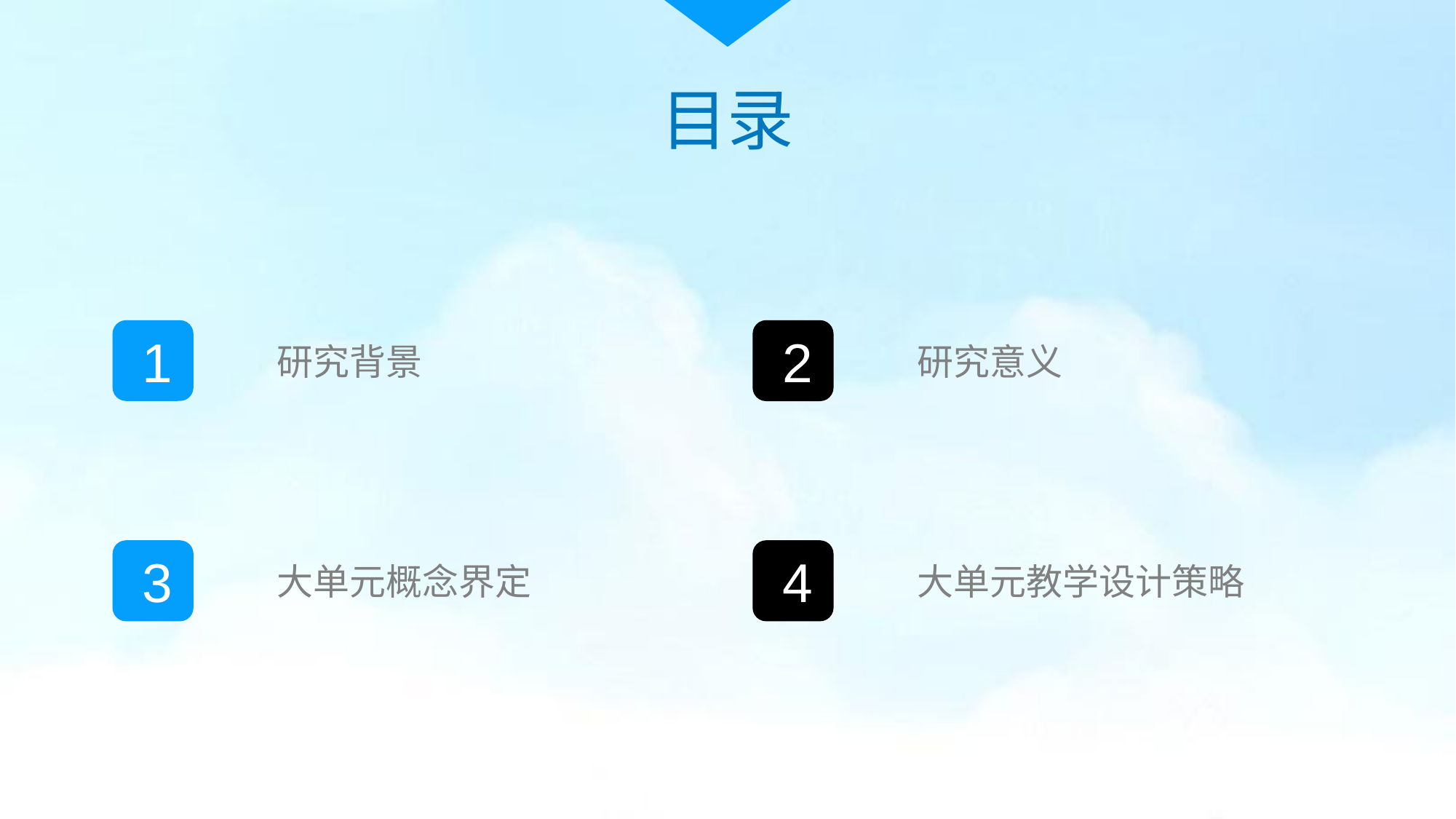

目录

1
2
研究背景
研究意义

3
4
大单元概念界定
大单元教学设计策略